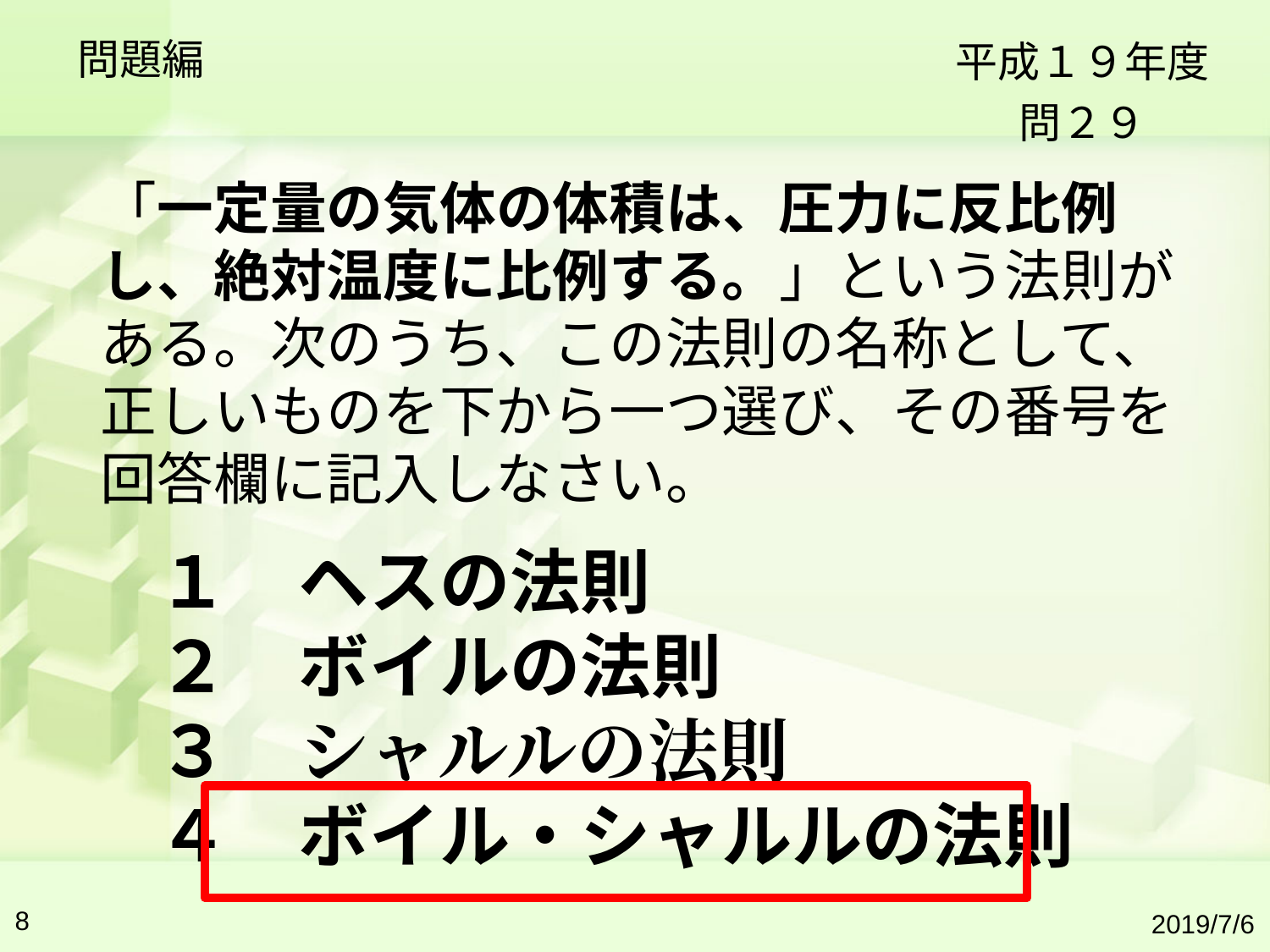

問題編
平成１９年度
問２９
「一定量の気体の体積は、圧力に反比例し、絶対温度に比例する。」という法則がある。次のうち、この法則の名称として、正しいものを下から一つ選び、その番号を回答欄に記入しなさい。
１　ヘスの法則
２　ボイルの法則
３　シャルルの法則
４　ボイル・シャルルの法則

8
2019/7/6